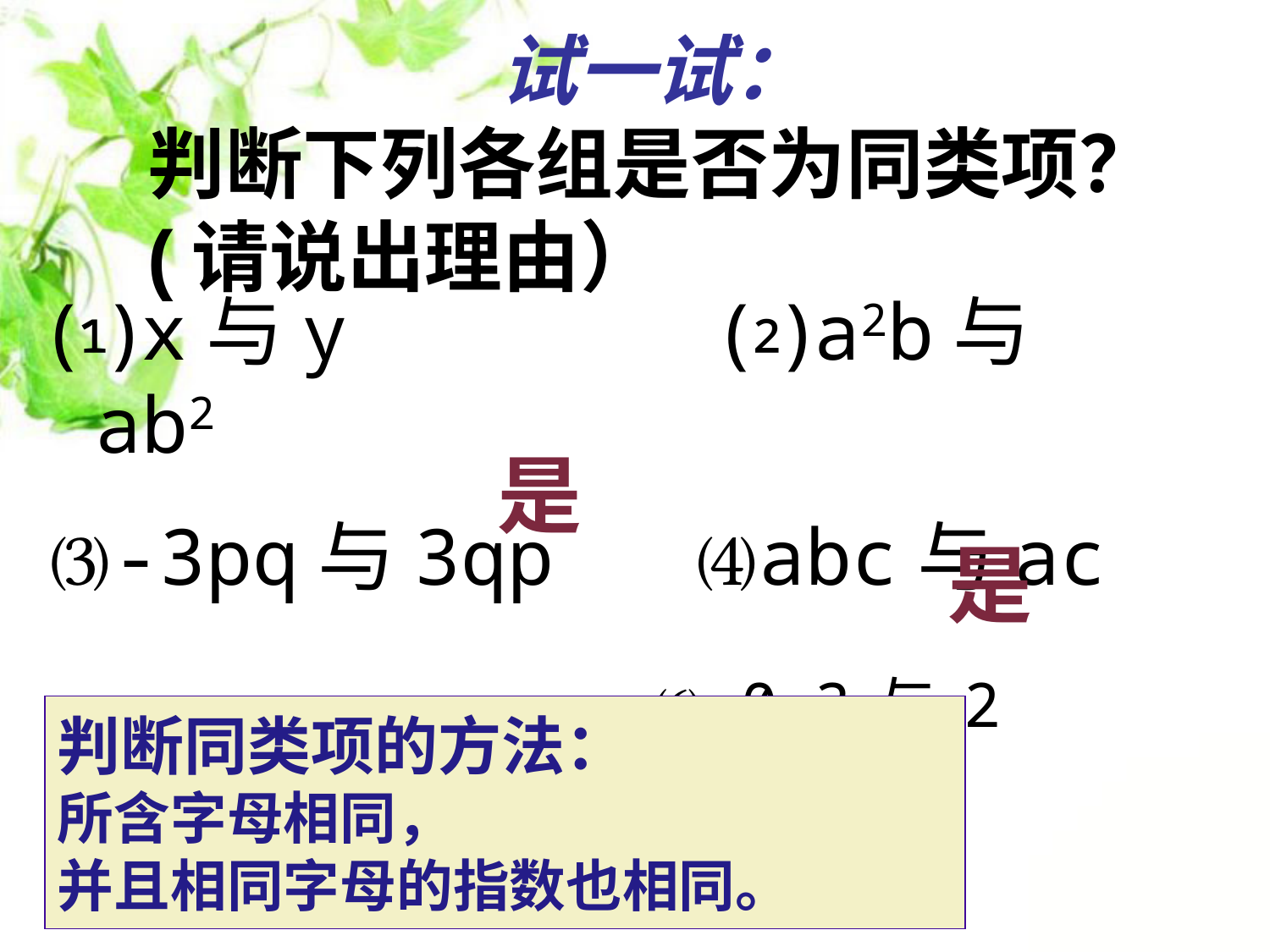

# 试一试： 判断下列各组是否为同类项？(请说出理由）
⑴x与y        ⑵a2b与ab2
⑶-3pq与3qp   ⑷abc与ac
⑸ a3与a2         ⑹-0.3与2

是
是
判断同类项的方法：
所含字母相同，
并且相同字母的指数也相同。